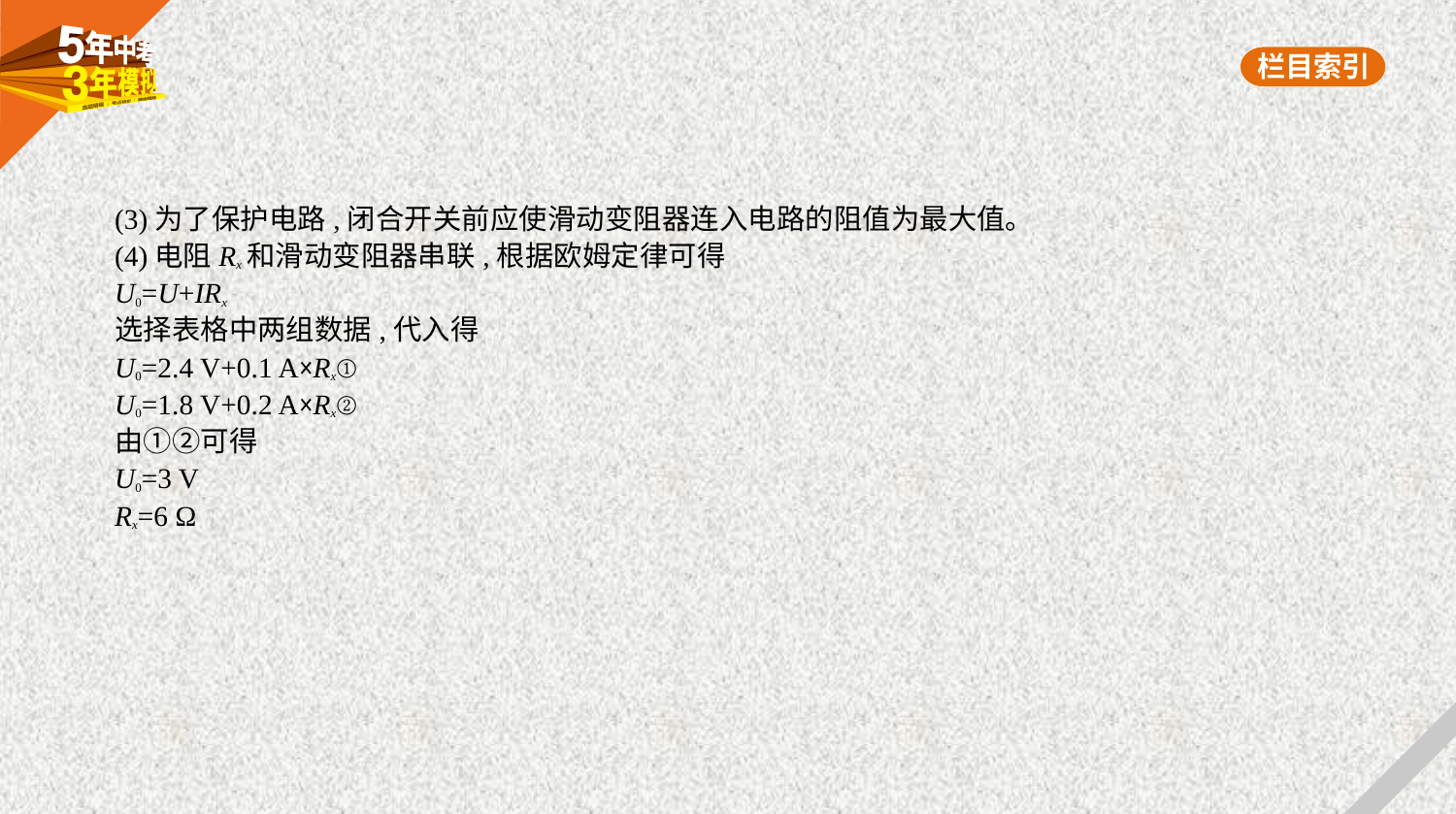

(3)为了保护电路,闭合开关前应使滑动变阻器连入电路的阻值为最大值。
(4)电阻Rx和滑动变阻器串联,根据欧姆定律可得
U0=U+IRx
选择表格中两组数据,代入得
U0=2.4 V+0.1 A×Rx①
U0=1.8 V+0.2 A×Rx②
由①②可得
U0=3 V
Rx=6 Ω